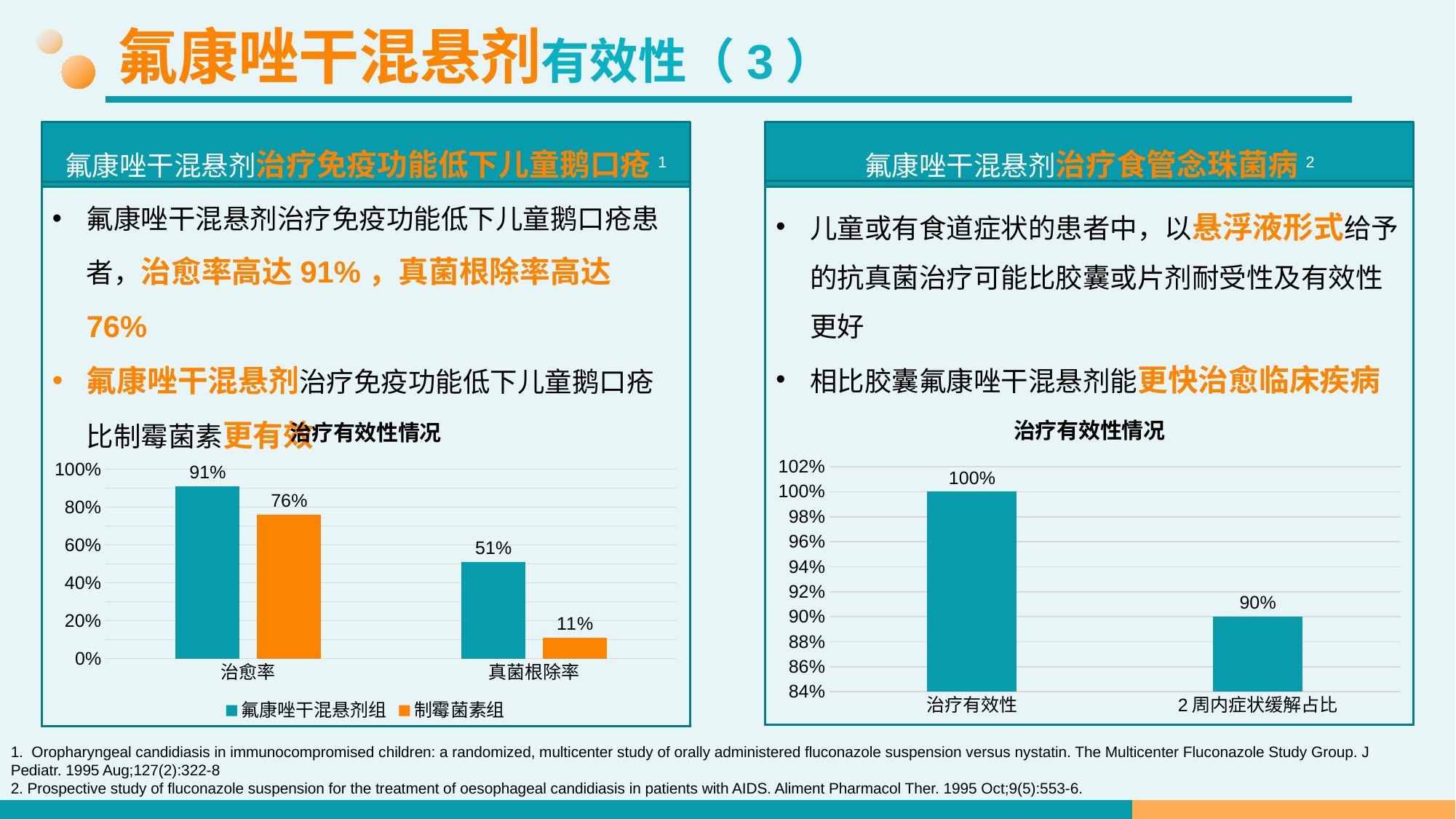

氟康唑干混悬剂有效性（3）
氟康唑干混悬剂治疗免疫功能低下儿童鹅口疮1
氟康唑干混悬剂治疗免疫功能低下儿童鹅口疮患者，治愈率高达91%，真菌根除率高达76%
氟康唑干混悬剂治疗免疫功能低下儿童鹅口疮比制霉菌素更有效

### Chart: 治疗有效性情况

| Category | 氟康唑干混悬剂组 | 制霉菌素组 |
|---|---|---|
| 治愈率 | 0.91 | 0.76 |
| 真菌根除率 | 0.51 | 0.11 |
氟康唑干混悬剂治疗食管念珠菌病2

儿童或有食道症状的患者中，以悬浮液形式给予的抗真菌治疗可能比胶囊或片剂耐受性及有效性更好
相比胶囊氟康唑干混悬剂能更快治愈临床疾病

### Chart: 治疗有效性情况

| Category |  |
|---|---|
| 治疗有效性 | 1.0 |
| 2周内症状缓解占比 | 0.9 |
1.  Oropharyngeal candidiasis in immunocompromised children: a randomized, multicenter study of orally administered fluconazole suspension versus nystatin. The Multicenter Fluconazole Study Group. J Pediatr. 1995 Aug;127(2):322-8
2. Prospective study of fluconazole suspension for the treatment of oesophageal candidiasis in patients with AIDS. Aliment Pharmacol Ther. 1995 Oct;9(5):553-6.